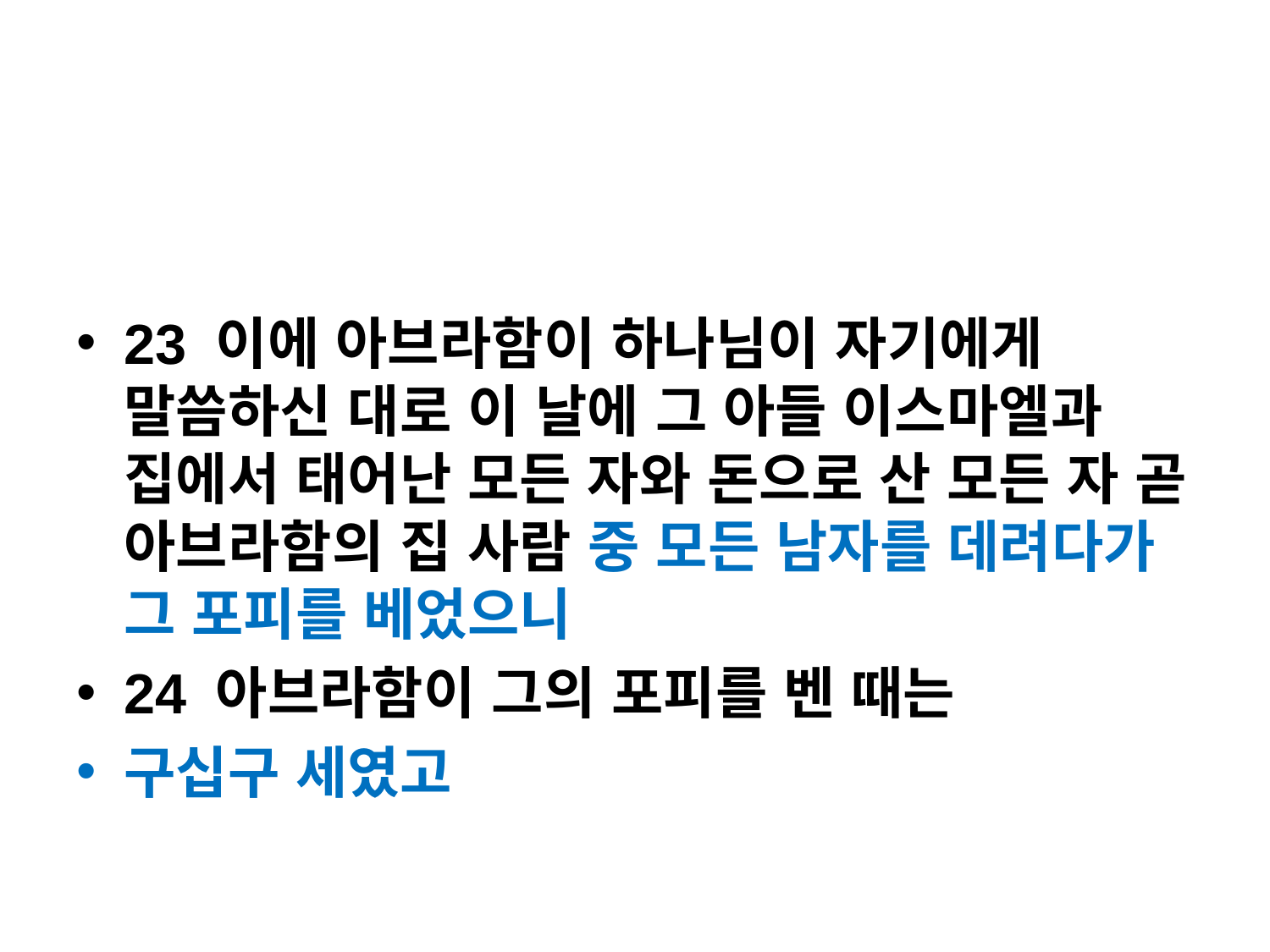

#

23 이에 아브라함이 하나님이 자기에게 말씀하신 대로 이 날에 그 아들 이스마엘과 집에서 태어난 모든 자와 돈으로 산 모든 자 곧 아브라함의 집 사람 중 모든 남자를 데려다가 그 포피를 베었으니
24 아브라함이 그의 포피를 벤 때는
구십구 세였고